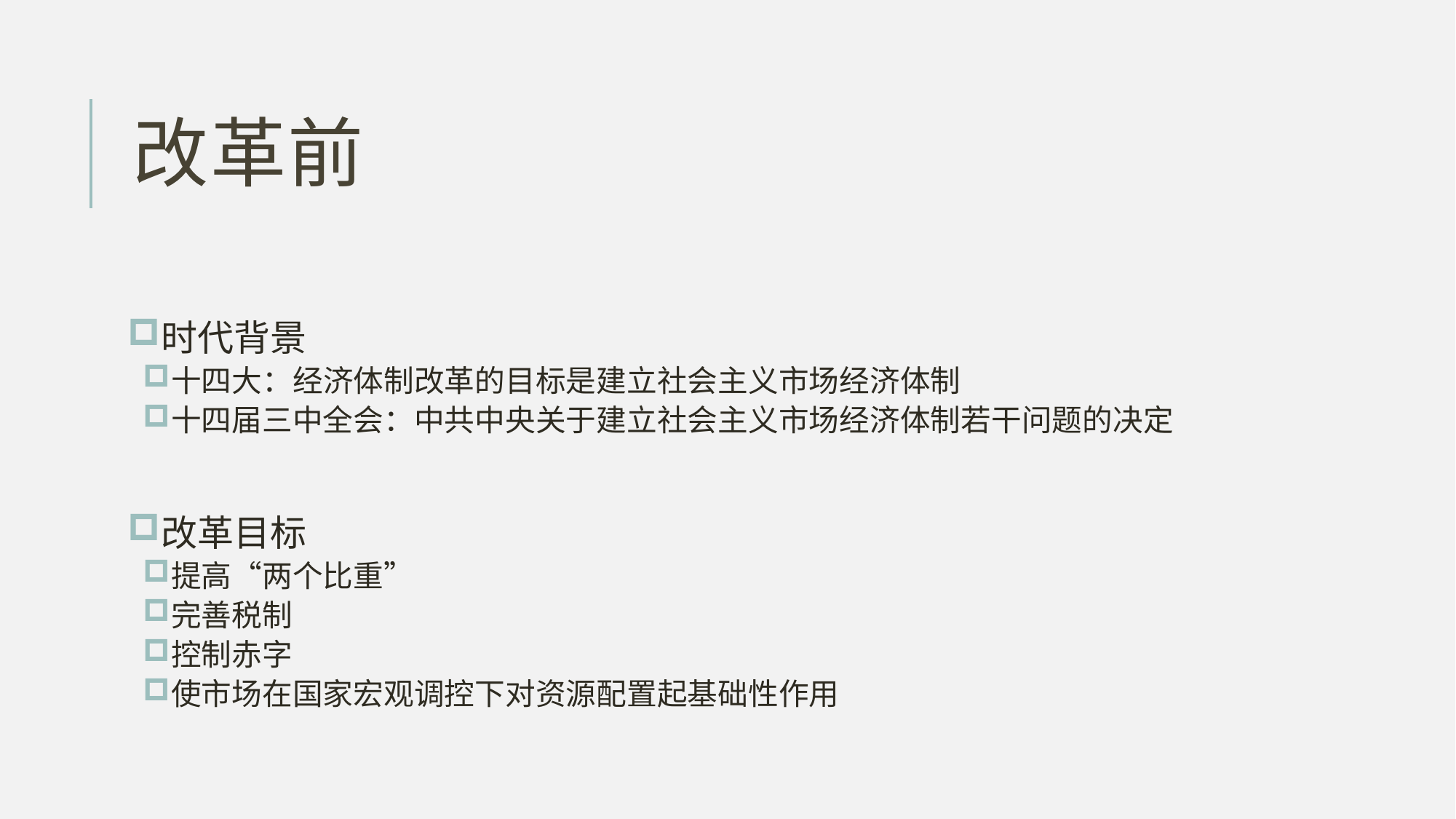

# 改革前
时代背景
十四大：经济体制改革的目标是建立社会主义市场经济体制
十四届三中全会：中共中央关于建立社会主义市场经济体制若干问题的决定

改革目标
提高“两个比重”
完善税制
控制赤字
使市场在国家宏观调控下对资源配置起基础性作用